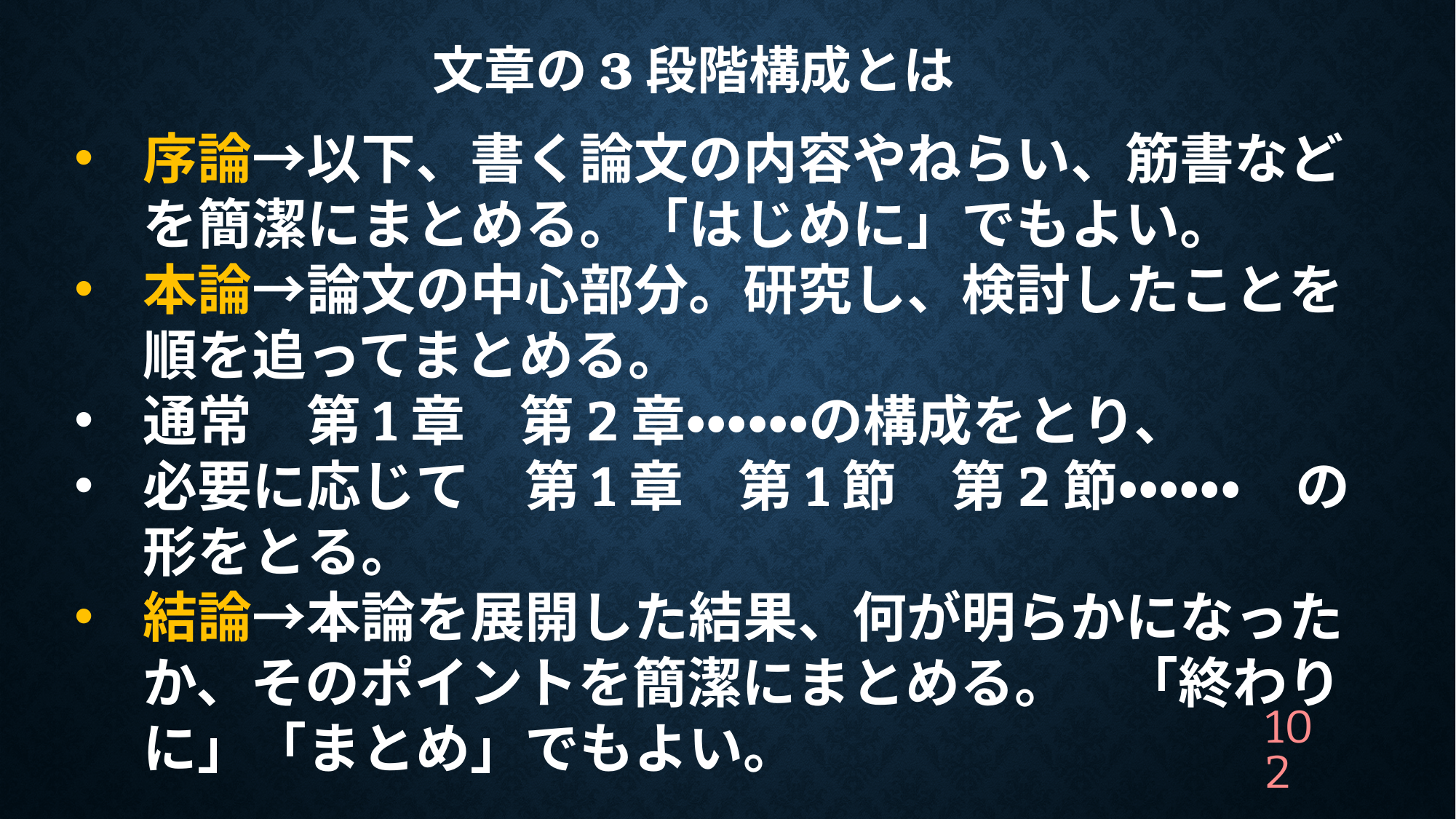

# 文章の3段階構成とは
序論→以下、書く論文の内容やねらい、筋書などを簡潔にまとめる。「はじめに」でもよい。
本論→論文の中心部分。研究し、検討したことを順を追ってまとめる。
通常　第1章　第2章・・・・・・の構成をとり、
必要に応じて　第1章　第1節　第2節・・・・・・　の形をとる。
結論→本論を展開した結果、何が明らかになったか、そのポイントを簡潔にまとめる。　「終わりに」「まとめ」でもよい。
102